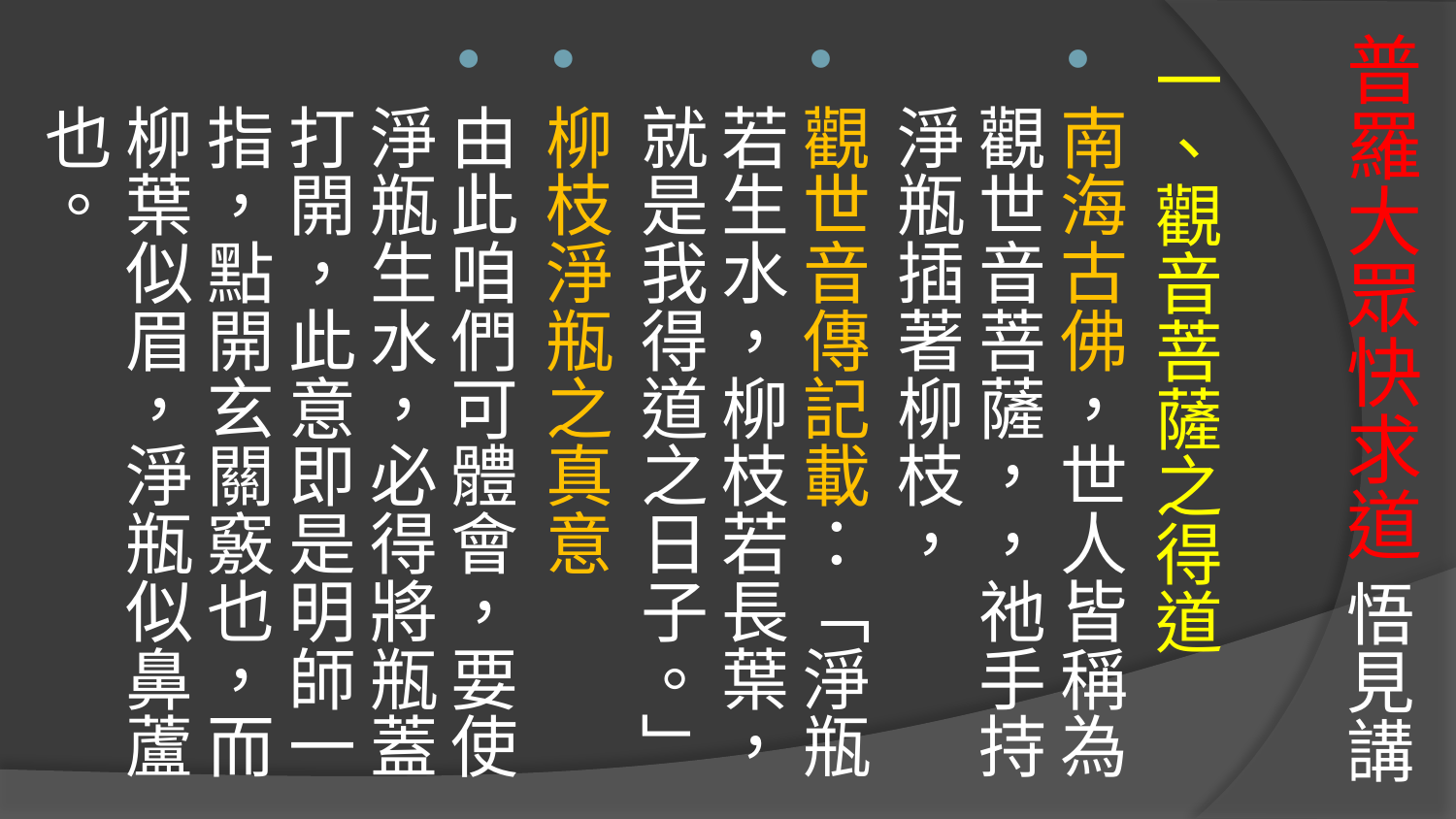

# 普羅大眾快求道 悟見講
一、觀音菩薩之得道
南海古佛，世人皆稱為觀世音菩薩，，祂手持淨瓶插著柳枝，
觀世音傳記載：「淨瓶若生水，柳枝若長葉，就是我得道之日子。」
柳枝淨瓶之真意
由此咱們可體會，要使淨瓶生水，必得將瓶蓋打開，此意即是明師一指，點開玄關竅也，而柳葉似眉，淨瓶似鼻蘆也。